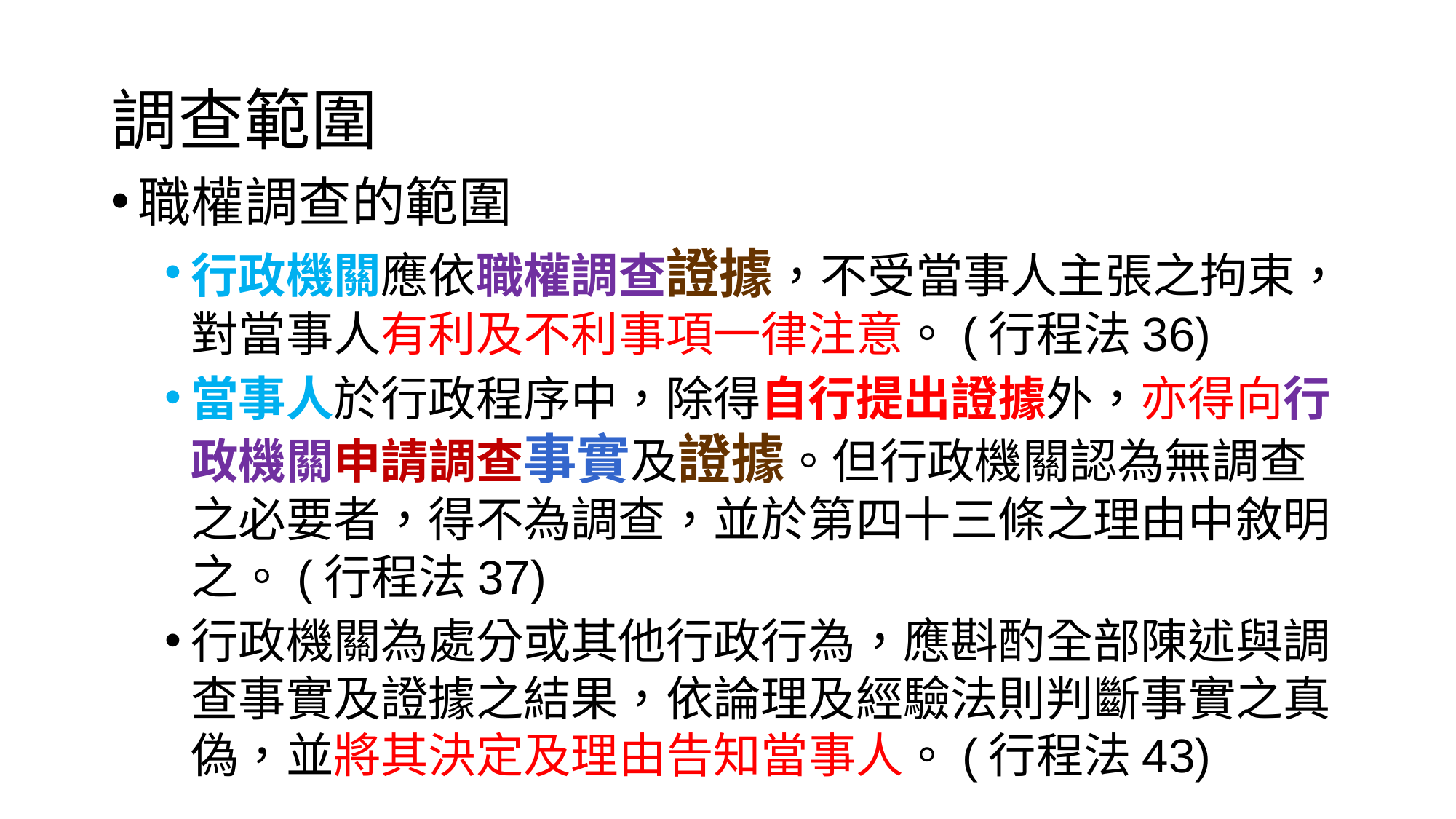

# 調查範圍
職權調查的範圍
行政機關應依職權調查證據，不受當事人主張之拘束，對當事人有利及不利事項一律注意。(行程法36)
當事人於行政程序中，除得自行提出證據外，亦得向行政機關申請調查事實及證據。但行政機關認為無調查之必要者，得不為調查，並於第四十三條之理由中敘明之。(行程法37)
行政機關為處分或其他行政行為，應斟酌全部陳述與調查事實及證據之結果，依論理及經驗法則判斷事實之真偽，並將其決定及理由告知當事人。(行程法43)